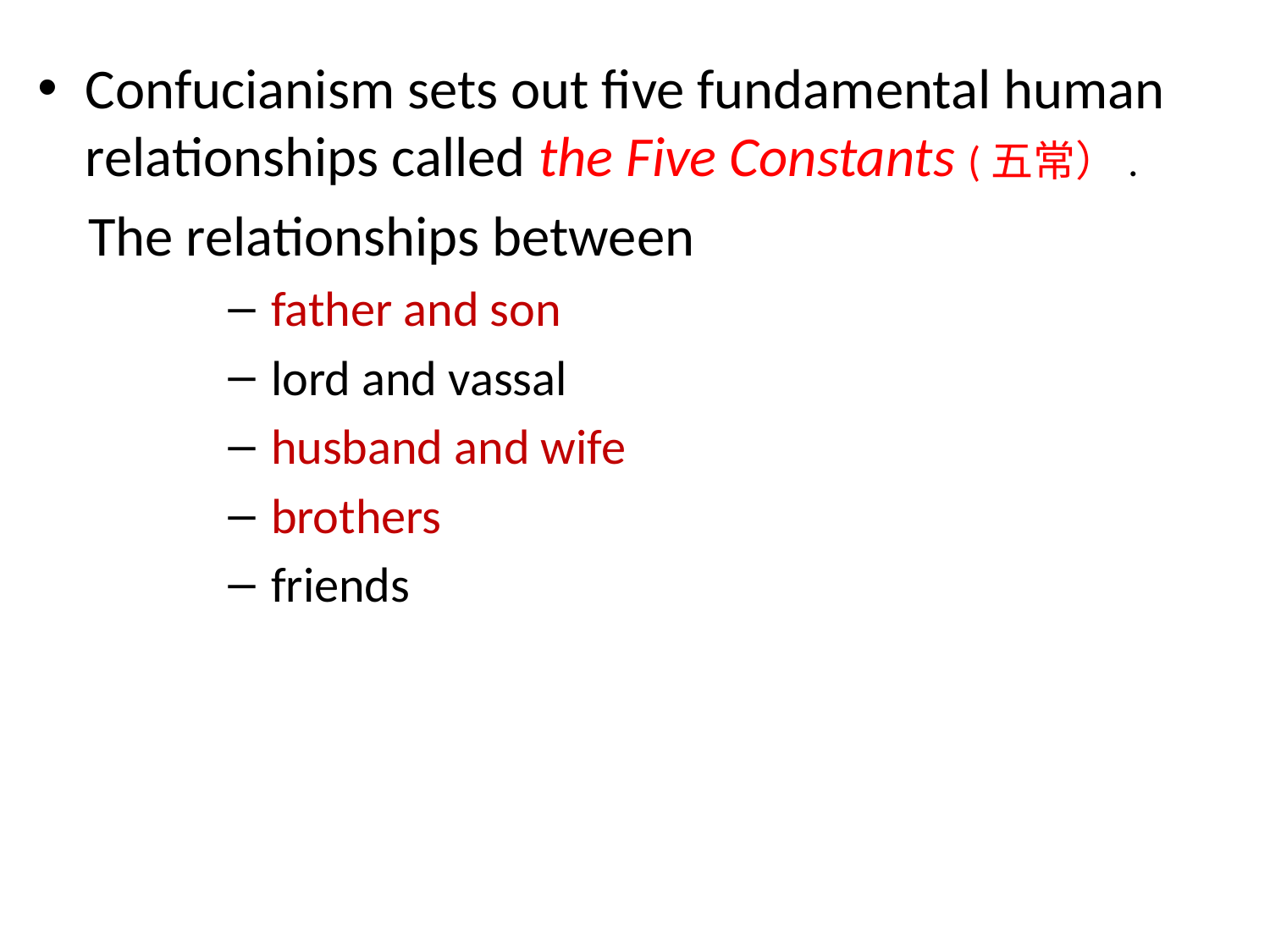

#
Confucianism sets out five fundamental human relationships called the Five Constants (五常）.
    The relationships between
 father and son
 lord and vassal
 husband and wife
 brothers
 friends